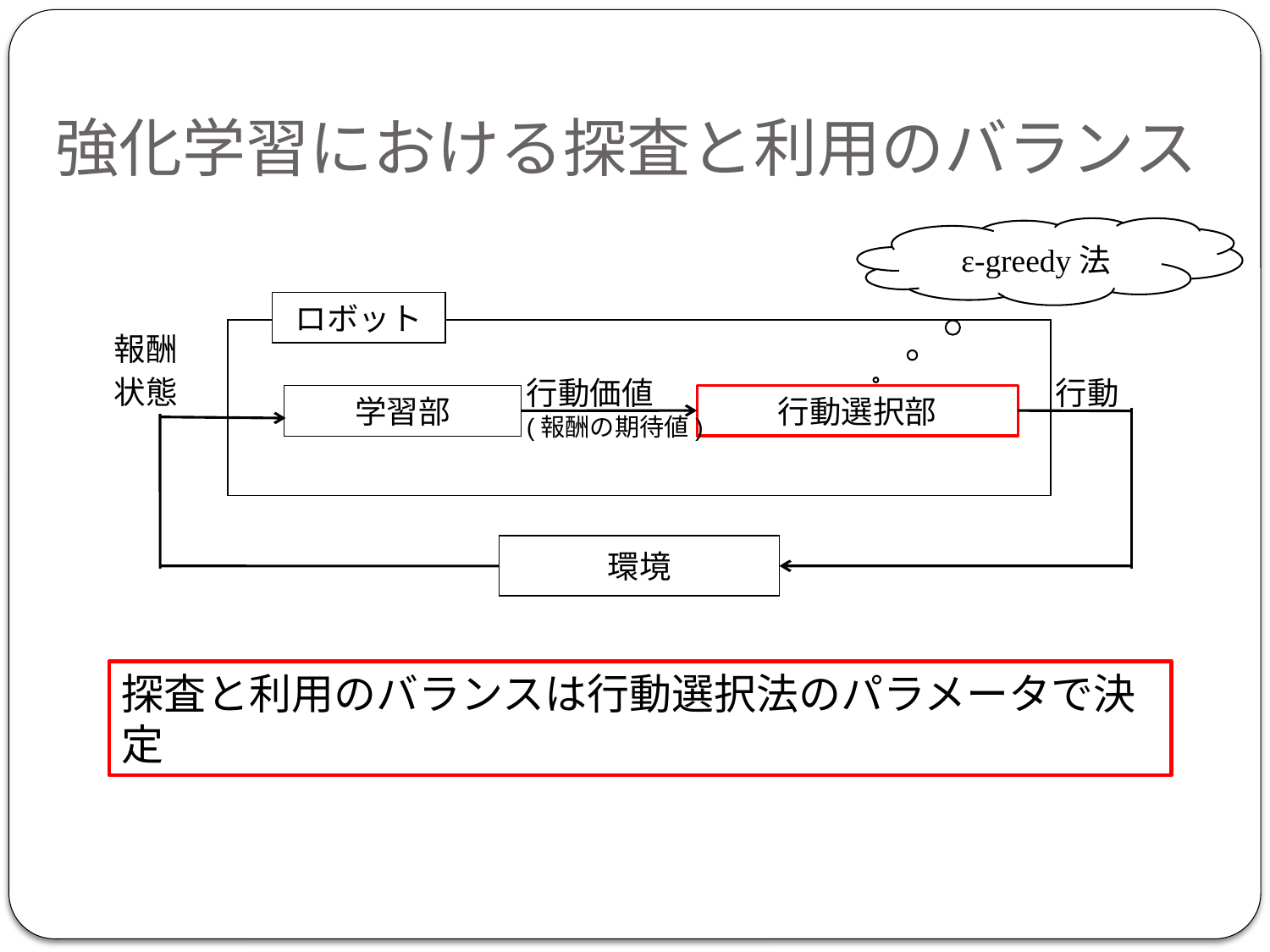

# 強化学習における探査と利用のバランス
・RLは行動選択ｙ法のパラメータで探索-利用の度合い制御
・ε-greedy法に着目
ε-greedy法
Ex.τ of softmax method
ε of ε-greedy method
ロボット

報酬
状態
行動
行動価値
(報酬の期待値)
行動選択部
学習部

環境

探査と利用のバランスは行動選択法のパラメータで決定